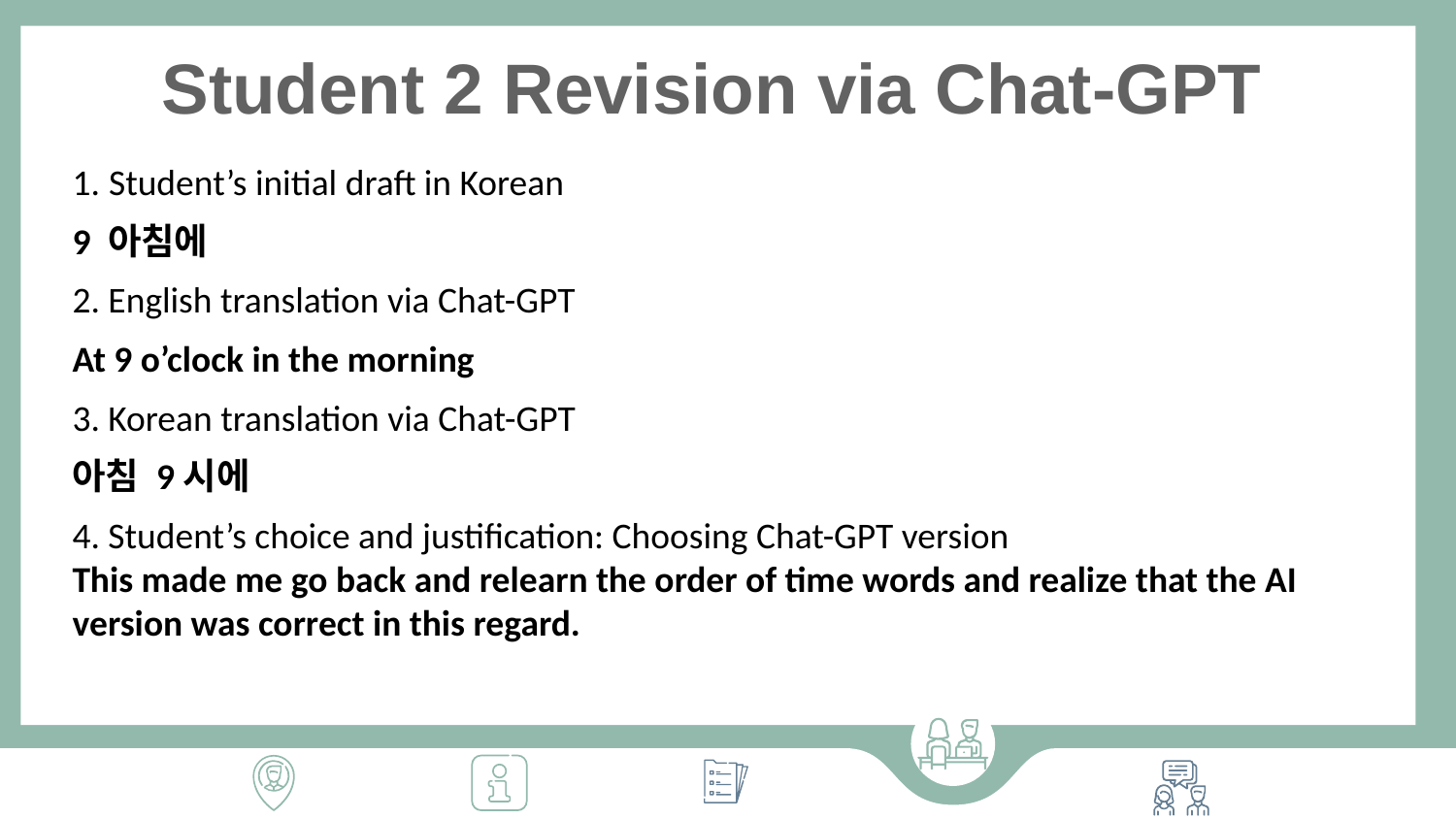

# Student 2 Revision via Chat-GPT
Student’s initial draft in Korean
9 아침에
2. English translation via Chat-GPT
At 9 o’clock in the morning
3. Korean translation via Chat-GPT
아침 9시에
4. Student’s choice and justification: Choosing Chat-GPT version
This made me go back and relearn the order of time words and realize that the AI version was correct in this regard.

a